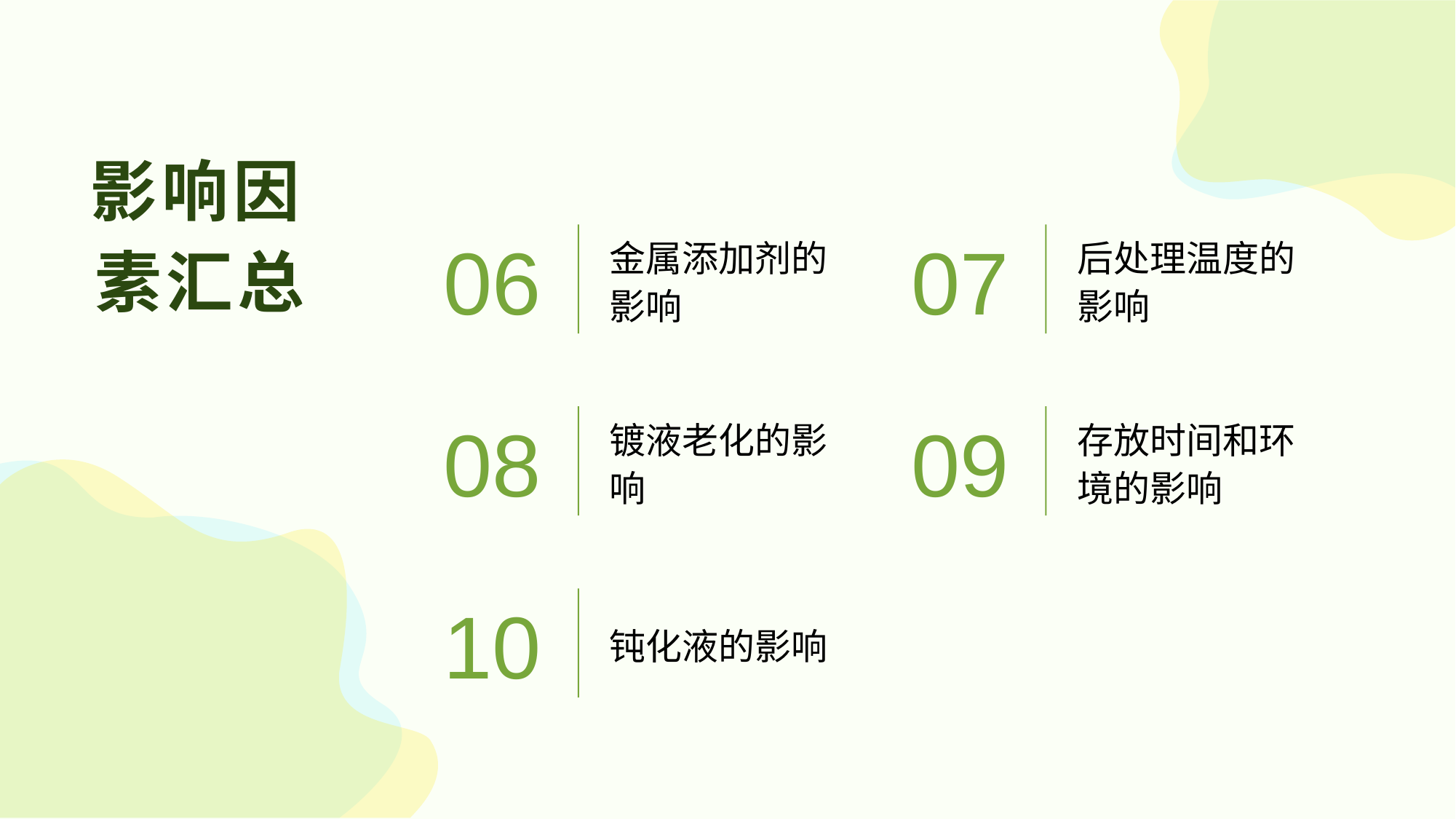

影响因素汇总
06
07

金属添加剂的影响

后处理温度的影响
08
09

镀液老化的影响

存放时间和环境的影响
10

钝化液的影响